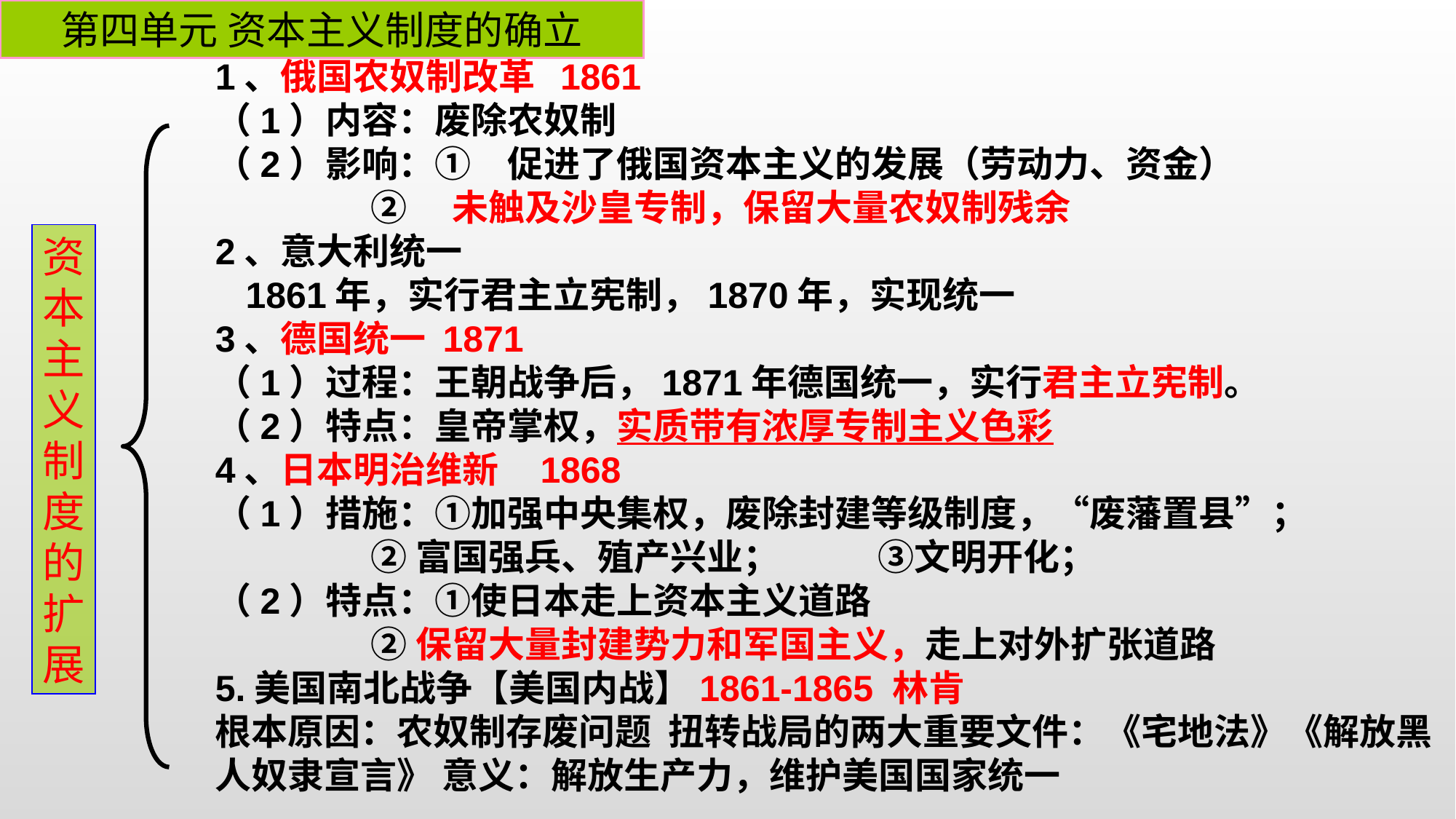

第四单元 资本主义制度的确立
1、俄国农奴制改革  1861
（1）内容：废除农奴制
（2）影响：①　促进了俄国资本主义的发展（劳动力、资金）
                   ②　未触及沙皇专制，保留大量农奴制残余
2、意大利统一
   1861年，实行君主立宪制，1870年，实现统一
3、德国统一 1871
（1）过程：王朝战争后，1871年德国统一，实行君主立宪制。
（2）特点：皇帝掌权，实质带有浓厚专制主义色彩
4、日本明治维新    1868
（1）措施：①加强中央集权，废除封建等级制度，“废藩置县”；
                   ②富国强兵、殖产兴业；            ③文明开化；
（2）特点：①使日本走上资本主义道路
                   ②保留大量封建势力和军国主义，走上对外扩张道路
5.美国南北战争【美国内战】1861-1865 林肯
根本原因：农奴制存废问题  扭转战局的两大重要文件：《宅地法》《解放黑人奴隶宣言》 意义：解放生产力，维护美国国家统一

资本主义制度的扩展